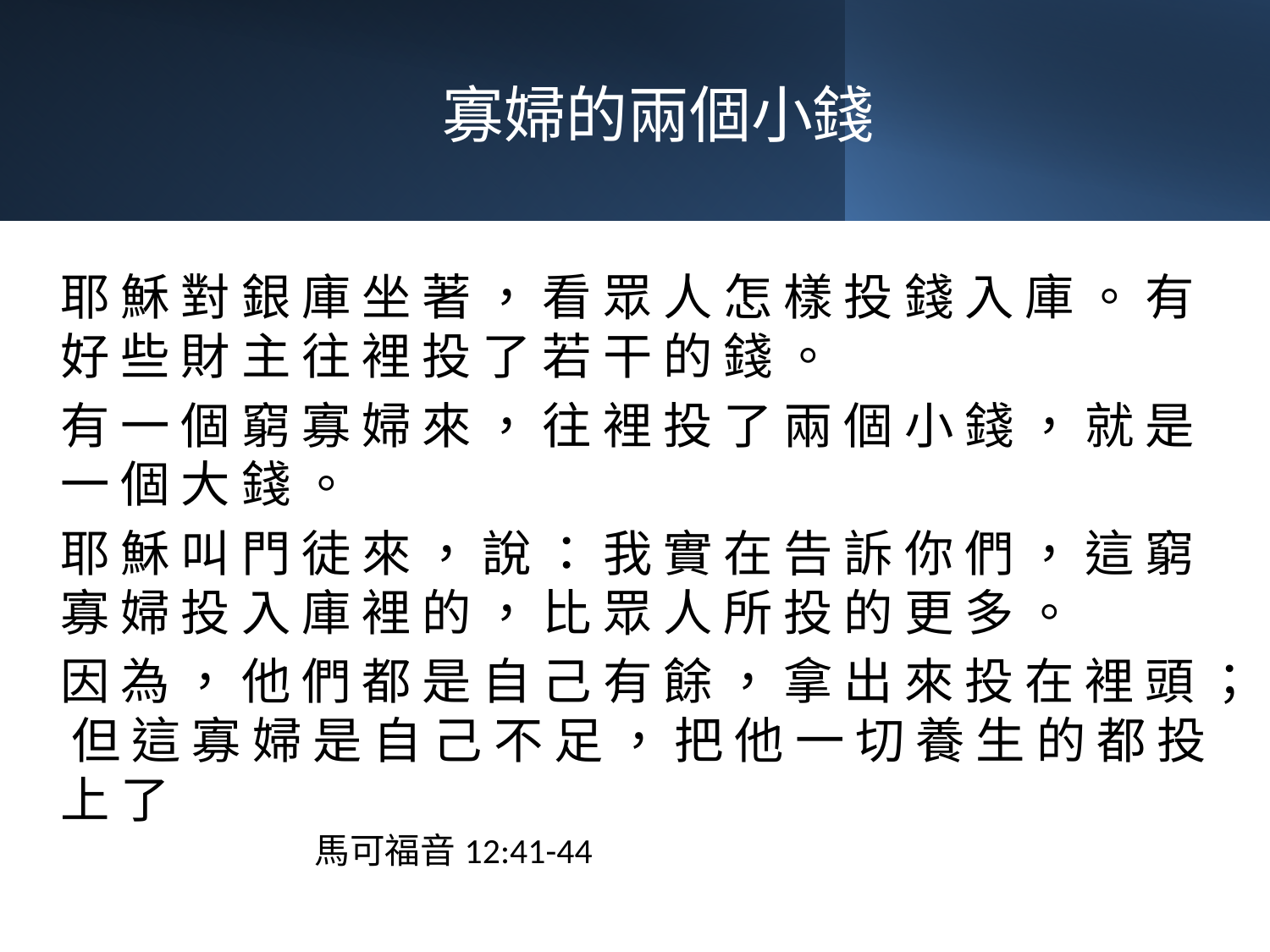

# 寡婦的兩個小錢
耶 穌 對 銀 庫 坐 著 ， 看 眾 人 怎 樣 投 錢 入 庫 。 有 好 些 財 主 往 裡 投 了 若 干 的 錢 。
有 一 個 窮 寡 婦 來 ， 往 裡 投 了 兩 個 小 錢 ， 就 是 一 個 大 錢 。
耶 穌 叫 門 徒 來 ， 說 ： 我 實 在 告 訴 你 們 ， 這 窮 寡 婦 投 入 庫 裡 的 ， 比 眾 人 所 投 的 更 多 。
因 為 ， 他 們 都 是 自 己 有 餘 ， 拿 出 來 投 在 裡 頭 ； 但 這 寡 婦 是 自 己 不 足 ， 把 他 一 切 養 生 的 都 投 上 了											馬可福音12:41-44